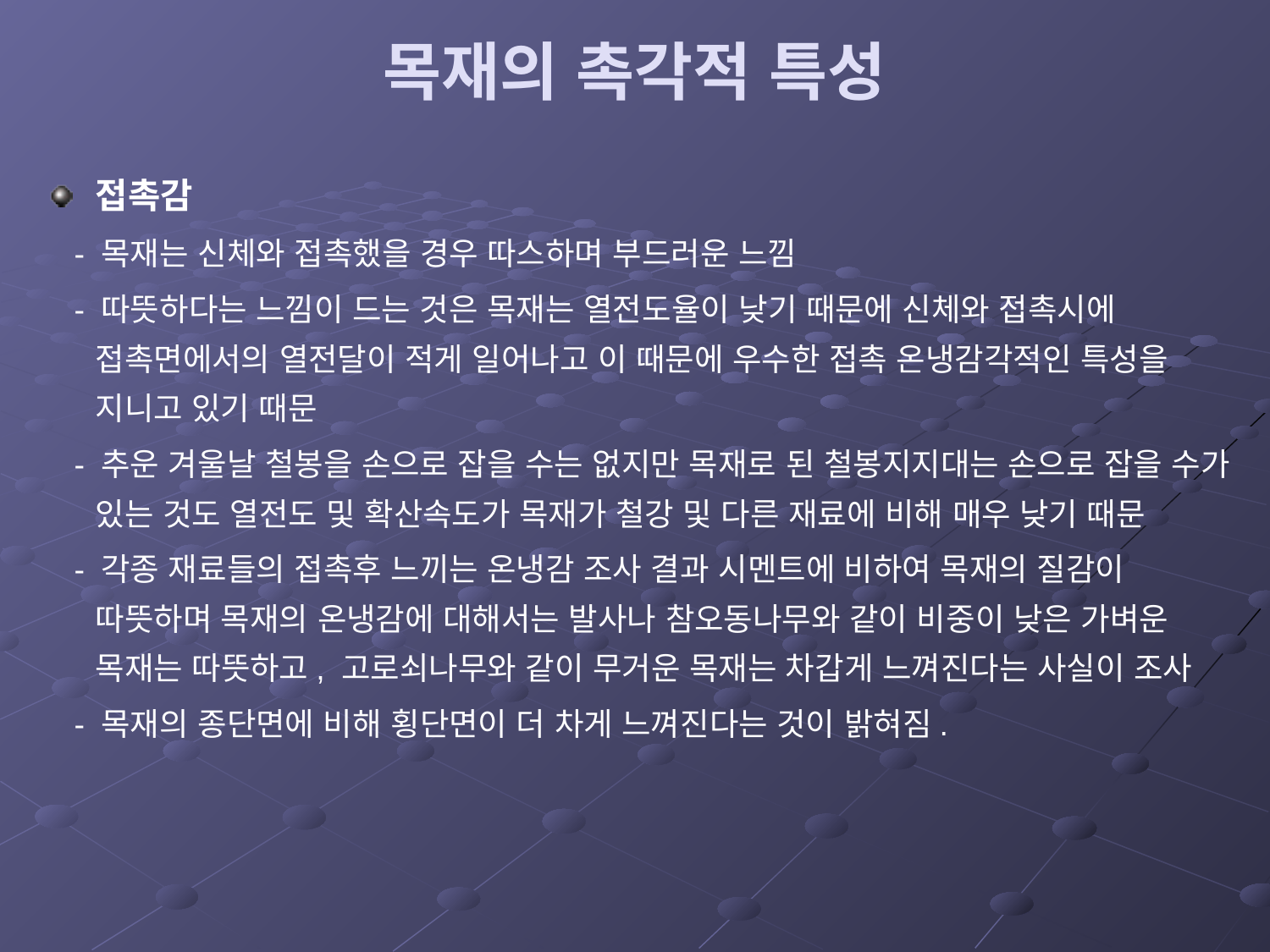

# 목재의 촉각적 특성
접촉감
   - 목재는 신체와 접촉했을 경우 따스하며 부드러운 느낌
   - 따뜻하다는 느낌이 드는 것은 목재는 열전도율이 낮기 때문에 신체와 접촉시에 접촉면에서의 열전달이 적게 일어나고 이 때문에 우수한 접촉 온냉감각적인 특성을 지니고 있기 때문
   - 추운 겨울날 철봉을 손으로 잡을 수는 없지만 목재로 된 철봉지지대는 손으로 잡을 수가 있는 것도 열전도 및 확산속도가 목재가 철강 및 다른 재료에 비해 매우 낮기 때문
   - 각종 재료들의 접촉후 느끼는 온냉감 조사 결과 시멘트에 비하여 목재의 질감이 따뜻하며 목재의 온냉감에 대해서는 발사나 참오동나무와 같이 비중이 낮은 가벼운 목재는 따뜻하고, 고로쇠나무와 같이 무거운 목재는 차갑게 느껴진다는 사실이 조사
   - 목재의 종단면에 비해 횡단면이 더 차게 느껴진다는 것이 밝혀짐.